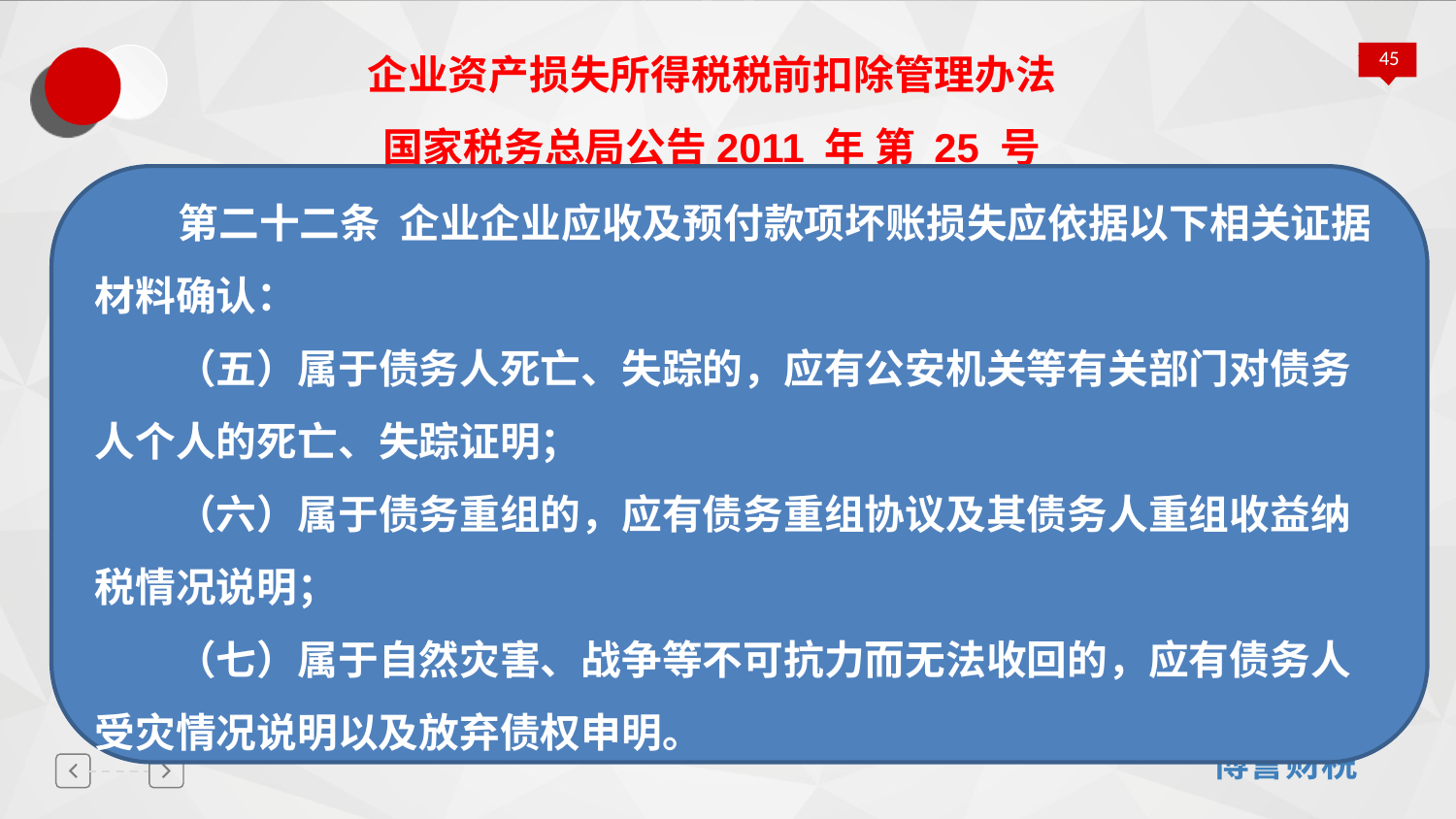

# 企业资产损失所得税税前扣除管理办法 国家税务总局公告2011 年 第 25 号
        第二十二条  企业企业应收及预付款项坏账损失应依据以下相关证据材料确认：
　　（五）属于债务人死亡、失踪的，应有公安机关等有关部门对债务人个人的死亡、失踪证明；
　　（六）属于债务重组的，应有债务重组协议及其债务人重组收益纳税情况说明；
　　（七）属于自然灾害、战争等不可抗力而无法收回的，应有债务人受灾情况说明以及放弃债权申明。
博誉财税